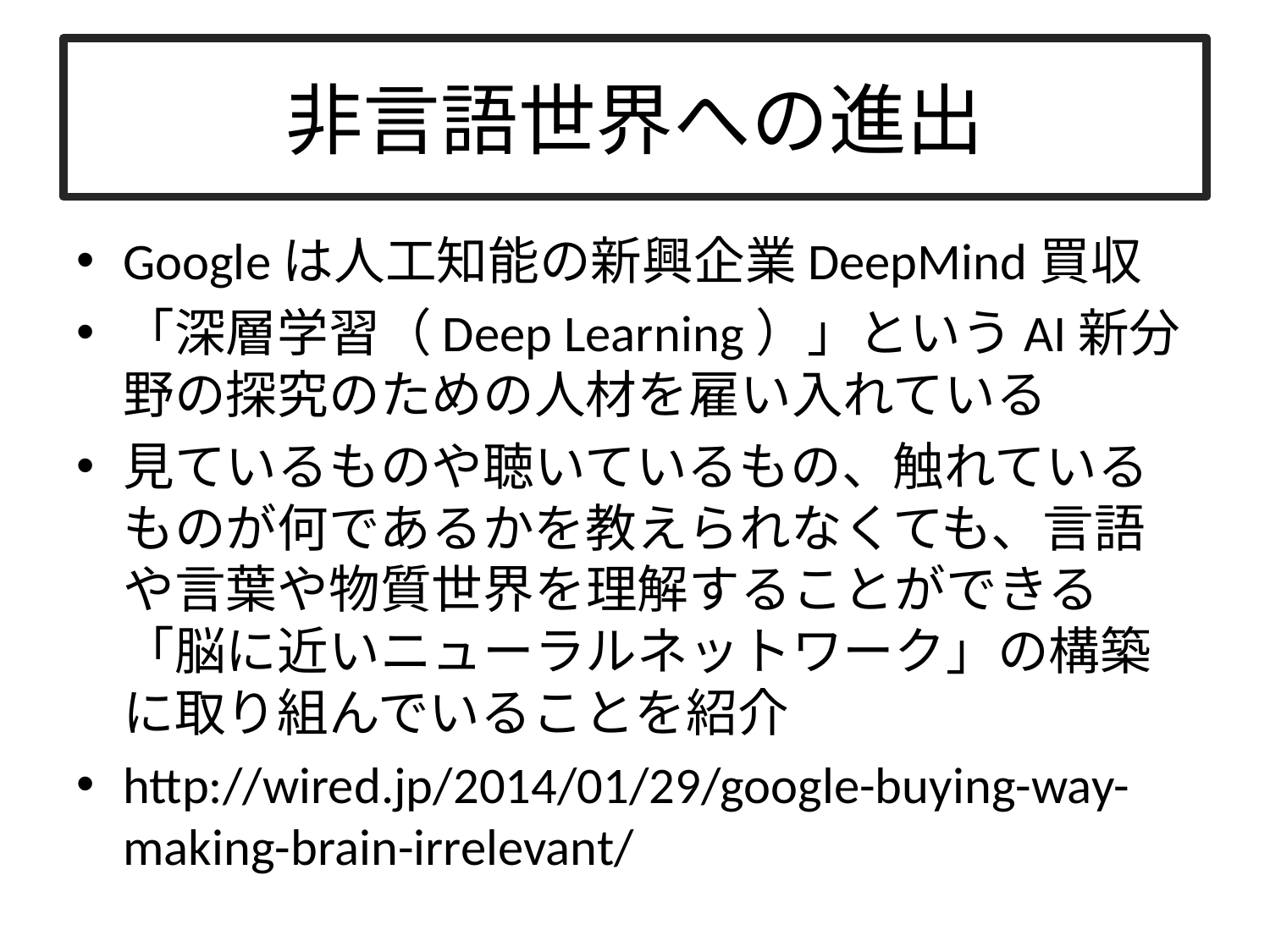

# 非言語世界への進出
Googleは人工知能の新興企業DeepMind買収
「深層学習（Deep Learning）」というAI新分野の探究のための人材を雇い入れている
見ているものや聴いているもの、触れているものが何であるかを教えられなくても、言語や言葉や物質世界を理解することができる「脳に近いニューラルネットワーク」の構築に取り組んでいることを紹介
http://wired.jp/2014/01/29/google-buying-way-making-brain-irrelevant/